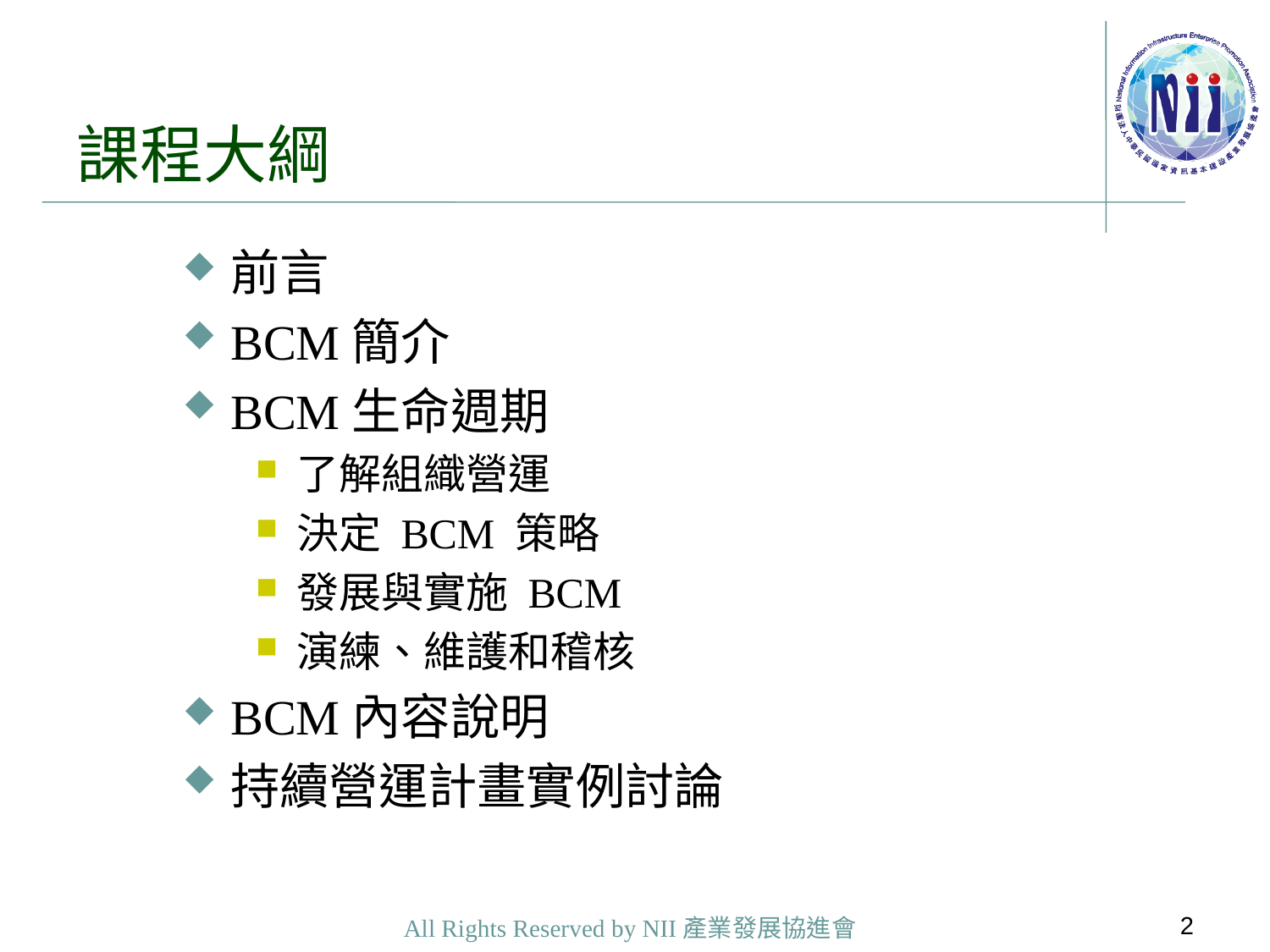

# 課程大綱
前言
BCM簡介
BCM生命週期
了解組織營運
決定 BCM 策略
發展與實施 BCM
演練、維護和稽核
BCM內容說明
持續營運計畫實例討論
2
All Rights Reserved by NII產業發展協進會